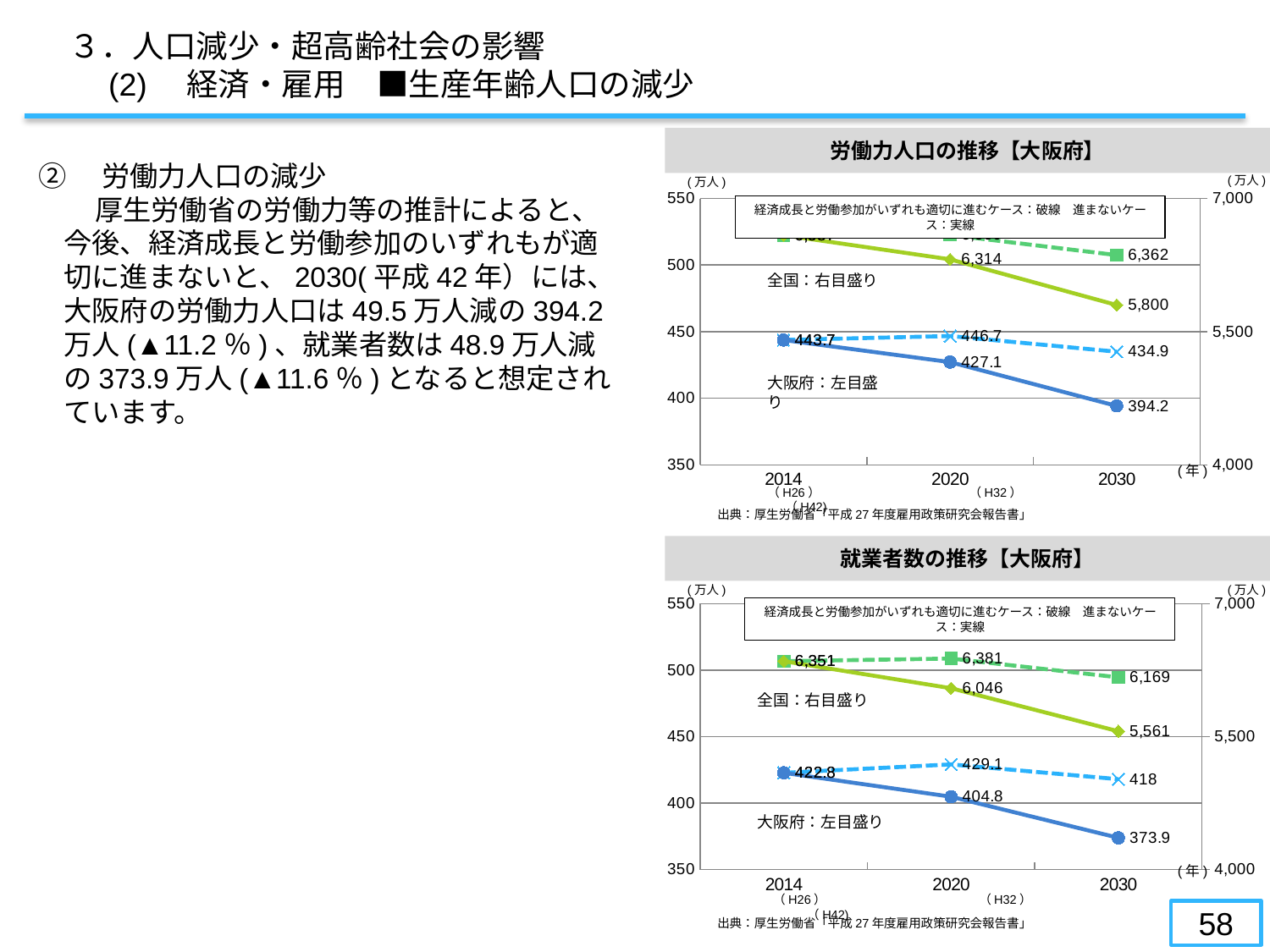

３．人口減少・超高齢社会の影響
　　(2)　経済・雇用　■生産年齢人口の減少
労働力人口の推移【大阪府】
②　労働力人口の減少
　　厚生労働省の労働力等の推計によると、今後、経済成長と労働参加のいずれもが適切に進まないと、2030(平成42年）には、大阪府の労働力人口は49.5万人減の394.2万人(▲11.2％)、就業者数は48.9万人減の373.9万人(▲11.6％)となると想定されています。
(万人)
(万人)

### Chart

| Category | 適切に進むケース | 進まないケース | 適切に進むケース | 進まないケース |
|---|---|---|---|---|
| 2014 | 443.7 | 443.7 | 6587.0 | 6587.0 |
| 2020 | 446.7 | 427.1 | 6589.0 | 6314.0 |
| 2030 | 434.9 | 394.2 | 6362.0 | 5800.0 |
経済成長と労働参加がいずれも適切に進むケース：破線　進まないケース：実線
全国：右目盛り
大阪府：左目盛り
(年)
（H26）　　　　　　　　    　 　　（H32）　　　　　   　  　　　　  （H42)
出典：厚生労働省「平成27年度雇用政策研究会報告書」
就業者数の推移【大阪府】
(万人)
(万人)

### Chart

| Category | 適切に進むケース | 進まないケース | 適切に進むケース | 進まないケース |
|---|---|---|---|---|
| 2014 | 422.8 | 422.8 | 6351.0 | 6351.0 |
| 2020 | 429.1 | 404.8 | 6381.0 | 6046.0 |
| 2030 | 418.0 | 373.9 | 6169.0 | 5561.0 |
経済成長と労働参加がいずれも適切に進むケース：破線　進まないケース：実線
全国：右目盛り
大阪府：左目盛り
(年)
 （H26）　　　　 　　　　　　 　　（H32）　　　   　　　 　　　　　 （H42)
58
出典：厚生労働省「平成27年度雇用政策研究会報告書」